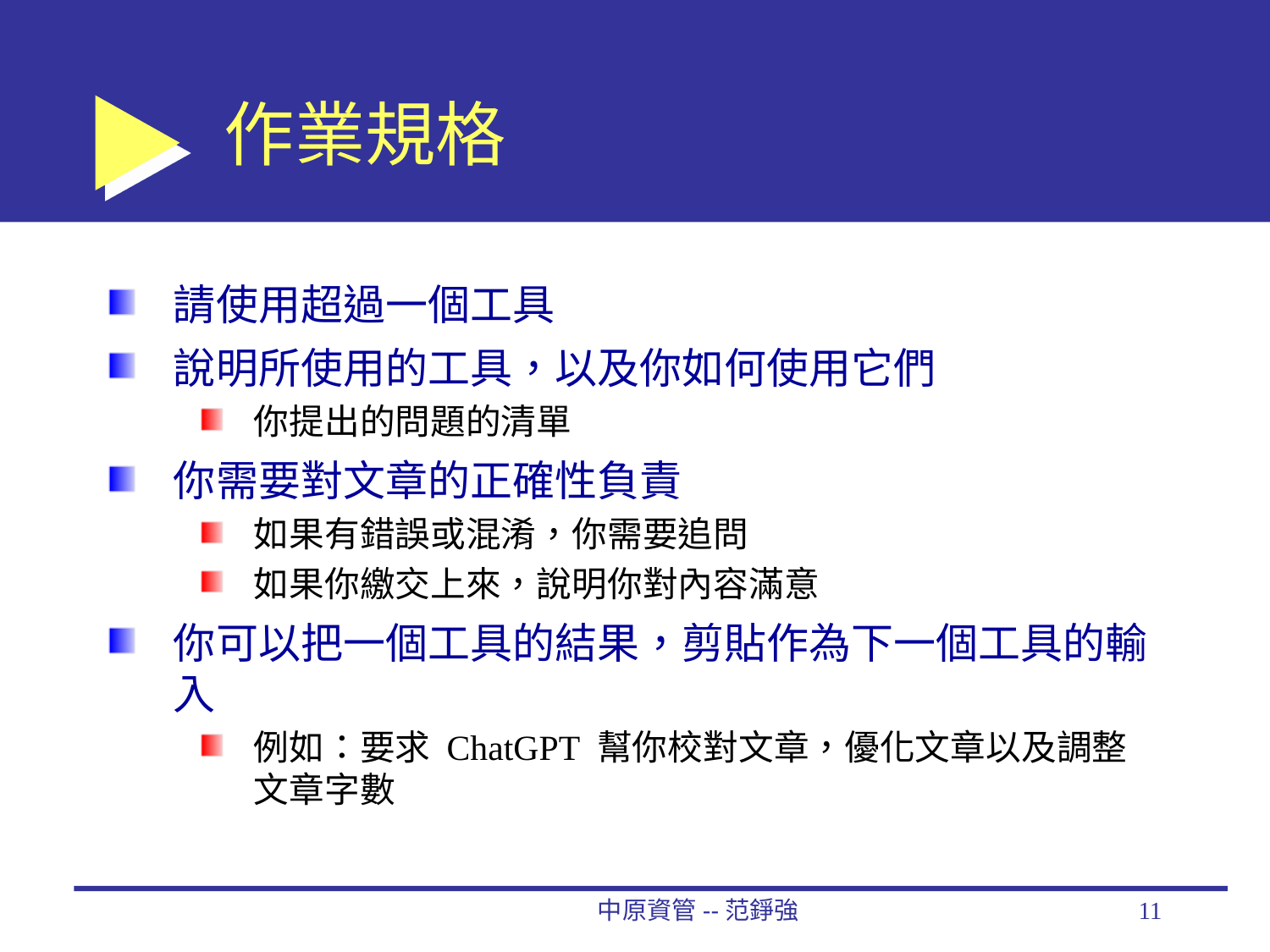

# 作業規格
請使用超過一個工具
說明所使用的工具，以及你如何使用它們
你提出的問題的清單
你需要對文章的正確性負責
如果有錯誤或混淆，你需要追問
如果你繳交上來，說明你對內容滿意
你可以把一個工具的結果，剪貼作為下一個工具的輸入
例如：要求 ChatGPT 幫你校對文章，優化文章以及調整文章字數
中原資管--范錚強
11